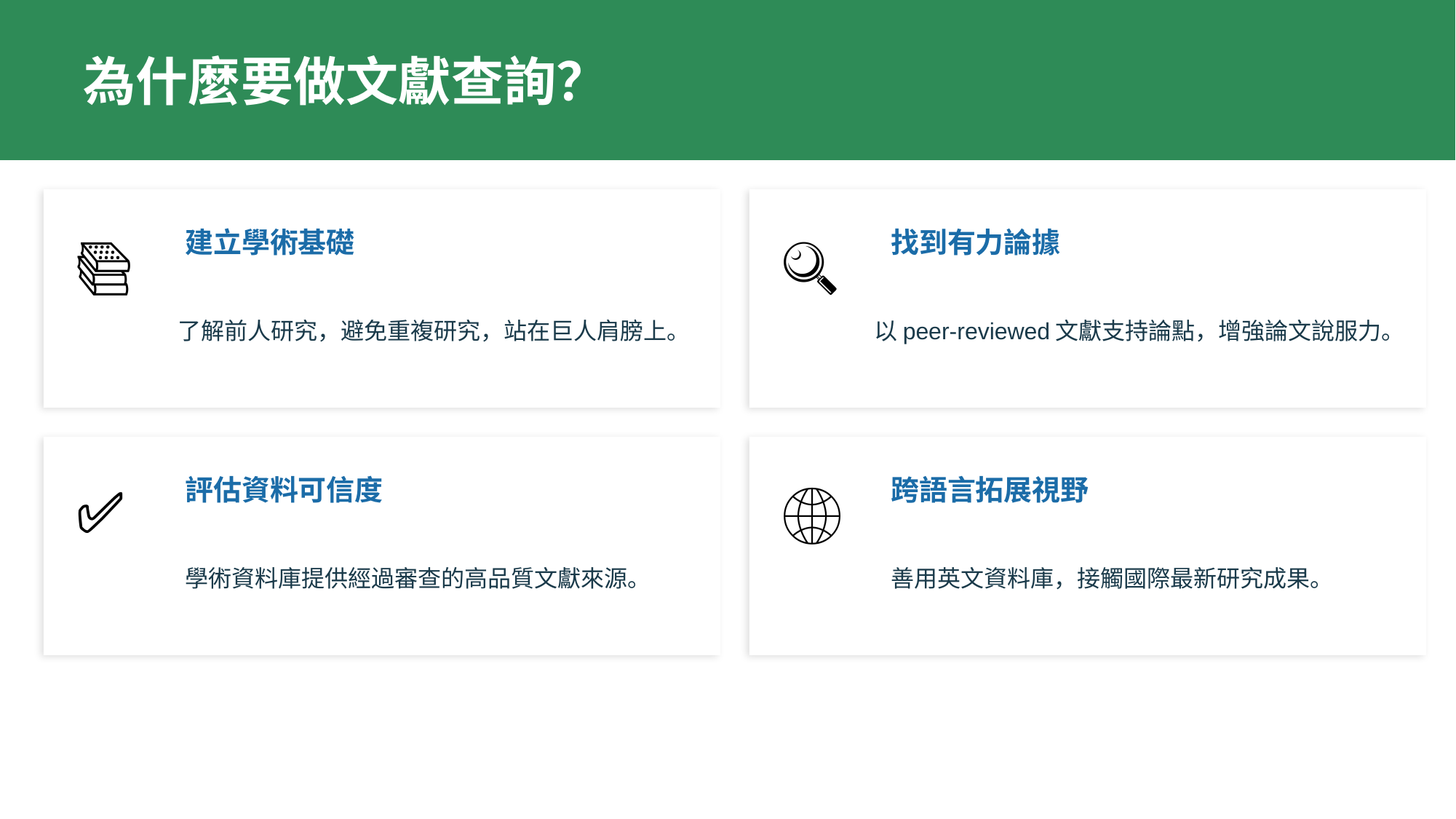

為什麼要做文獻查詢？

建立學術基礎
找到有力論據
📚
🔍
了解前人研究，避免重複研究，站在巨人肩膀上。
以peer-reviewed文獻支持論點，增強論文說服力。

評估資料可信度
跨語言拓展視野
✅
🌐
學術資料庫提供經過審查的高品質文獻來源。
善用英文資料庫，接觸國際最新研究成果。